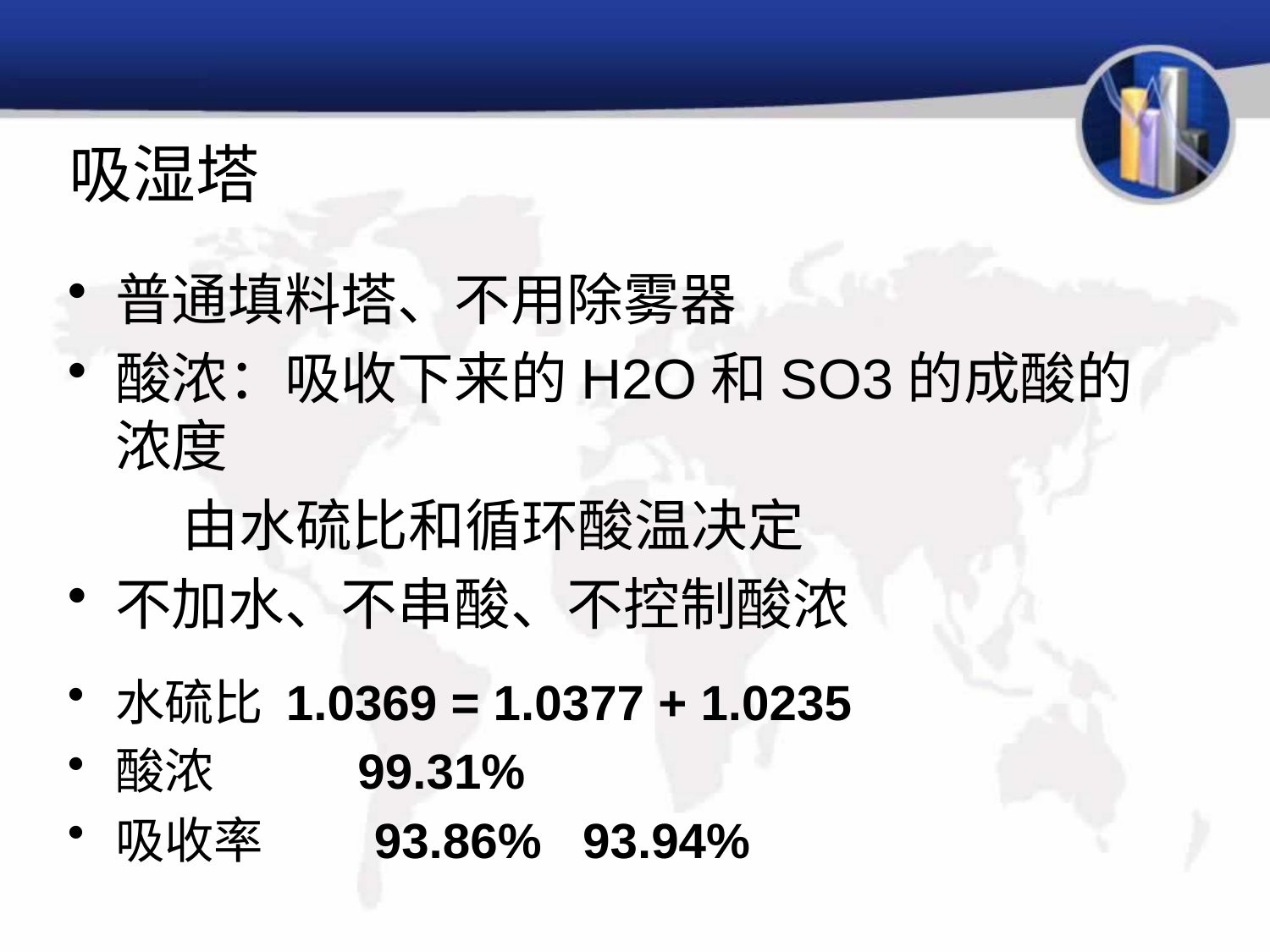

# 吸湿塔
普通填料塔、不用除雾器
酸浓：吸收下来的H2O和SO3的成酸的浓度
        由水硫比和循环酸温决定
不加水、不串酸、不控制酸浓

水硫比 1.0369 = 1.0377 + 1.0235
酸浓            99.31%
吸收率         93.86%   93.94%